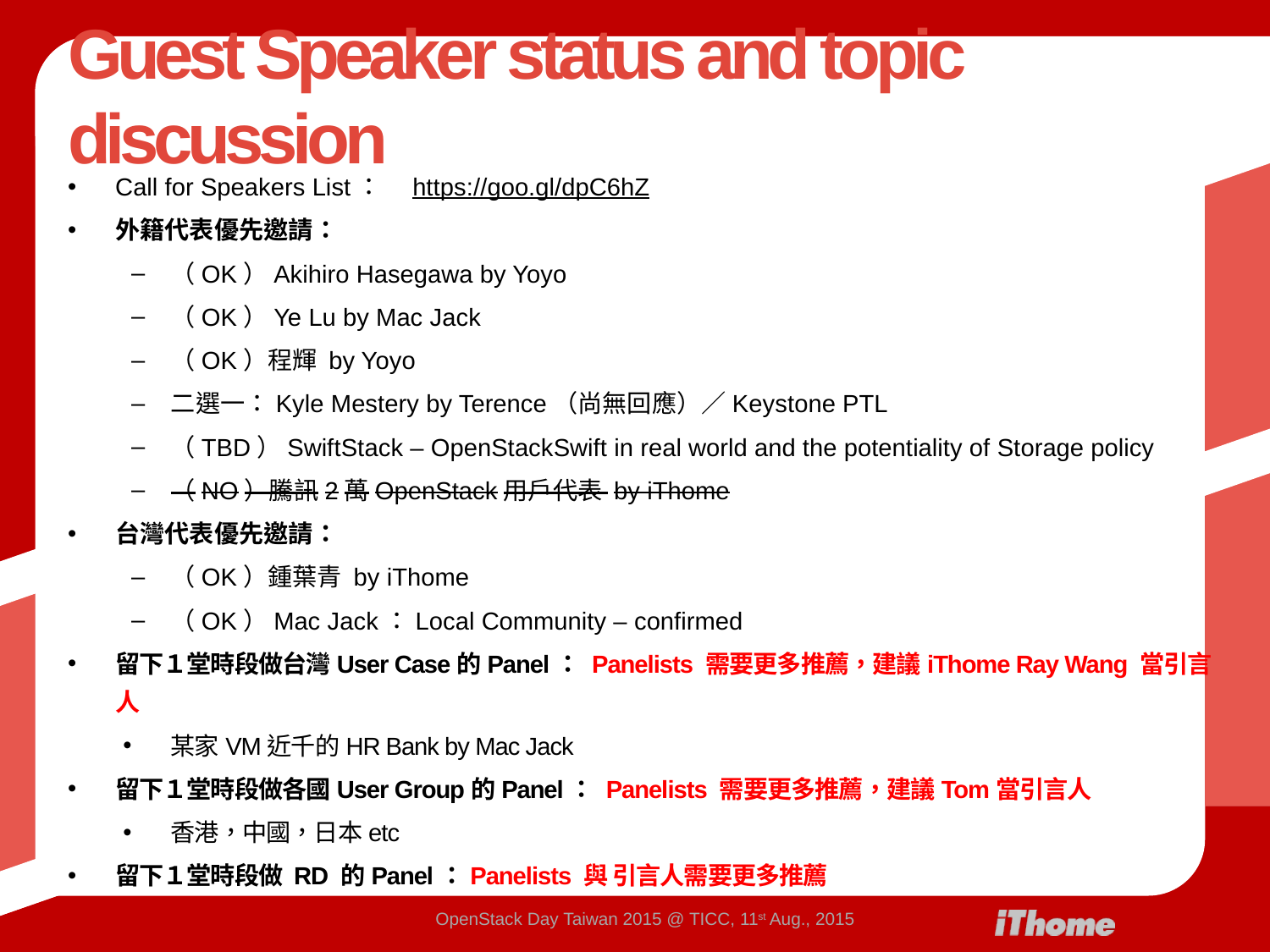

# Guest Speaker status and topic discussion
Call for Speakers List：　https://goo.gl/dpC6hZ
外籍代表優先邀請：
（OK）Akihiro Hasegawa by Yoyo
（OK）Ye Lu by Mac Jack
（OK）程輝 by Yoyo
二選一：Kyle Mestery by Terence（尚無回應）／Keystone PTL
（TBD）SwiftStack – OpenStackSwift in real world and the potentiality of Storage policy
（NO）騰訊2萬OpenStack用戶代表 by iThome
台灣代表優先邀請：
（OK）鍾葉青 by iThome
（OK）Mac Jack：Local Community – confirmed
留下１堂時段做台灣User Case的Panel： Panelists 需要更多推薦，建議iThome Ray Wang 當引言人
某家VM近千的HR Bank by Mac Jack
留下１堂時段做各國User Group的Panel： Panelists 需要更多推薦，建議Tom當引言人
香港，中國，日本etc
留下１堂時段做 RD 的Panel：Panelists 與 引言人需要更多推薦